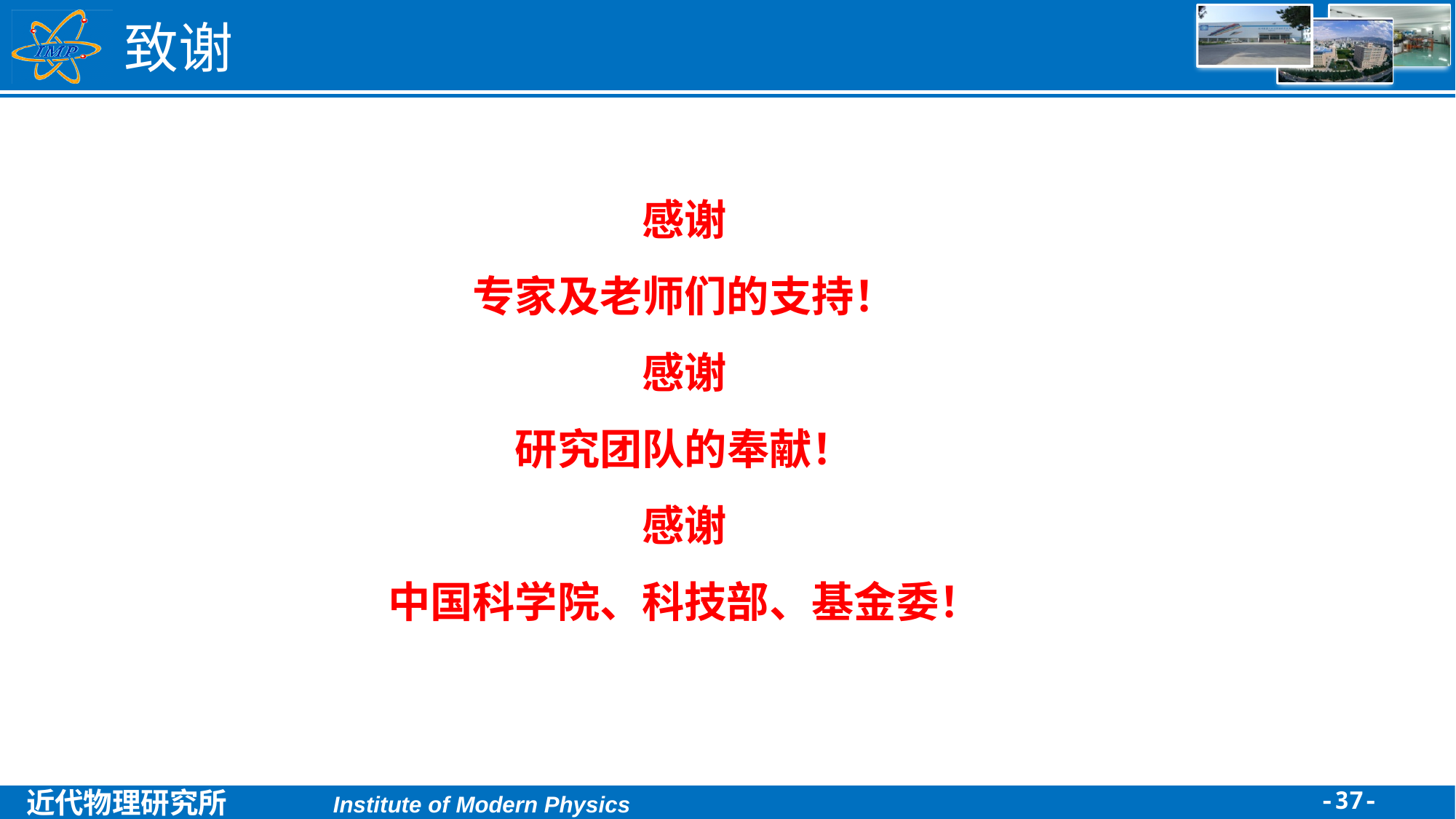

# 致谢
感谢
专家及老师们的支持！
感谢
研究团队的奉献！
感谢
中国科学院、科技部、基金委！